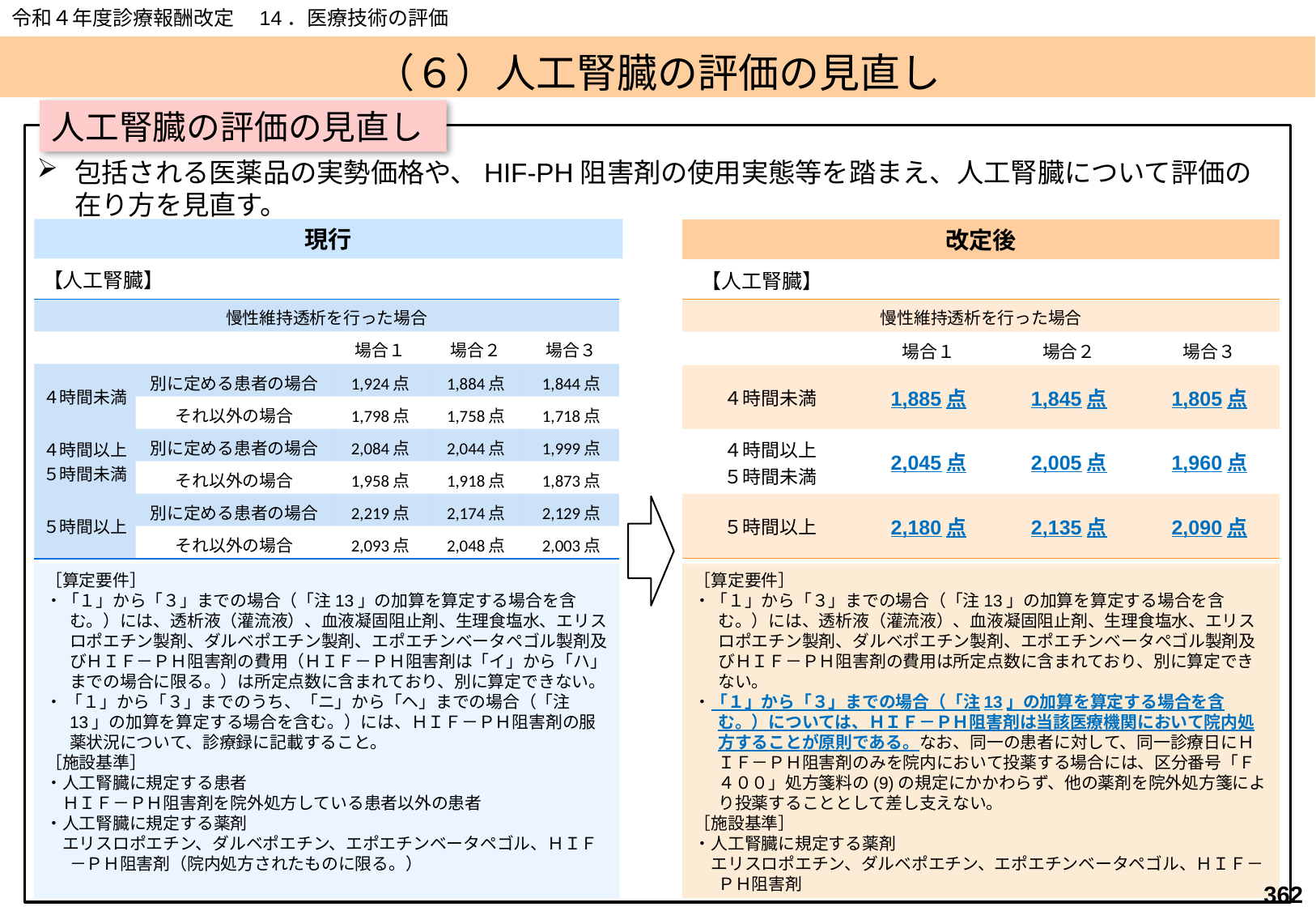

令和４年度診療報酬改定　14．医療技術の評価

# （６）人工腎臓の評価の見直し
人工腎臓の評価の見直し

包括される医薬品の実勢価格や、HIF-PH阻害剤の使用実態等を踏まえ、人工腎臓について評価の在り方を見直す。
現行
改定後
【人工腎臓】
【人工腎臓】
| 慢性維持透析を行った場合 |  |  |  |
| --- | --- | --- | --- |
|  | 場合１ | 場合２ | 場合３ |
| ４時間未満 | 1,885点 | 1,845点 | 1,805点 |
| ４時間以上 ５時間未満 | 2,045点 | 2,005点 | 1,960点 |
| ５時間以上 | 2,180点 | 2,135点 | 2,090点 |
| 慢性維持透析を行った場合 |  |  |  |  |
| --- | --- | --- | --- | --- |
|  |  | 場合１ | 場合２ | 場合３ |
| ４時間未満 | 別に定める患者の場合 | 1,924点 | 1,884点 | 1,844点 |
|  | それ以外の場合 | 1,798点 | 1,758点 | 1,718点 |
| ４時間以上 ５時間未満 | 別に定める患者の場合 | 2,084点 | 2,044点 | 1,999点 |
|  | それ以外の場合 | 1,958点 | 1,918点 | 1,873点 |
| ５時間以上 | 別に定める患者の場合 | 2,219点 | 2,174点 | 2,129点 |
|  | それ以外の場合 | 2,093点 | 2,048点 | 2,003点 |

［算定要件］
・「１」から「３」までの場合（「注13」の加算を算定する場合を含む。）には、透析液（灌流液）、血液凝固阻止剤、生理食塩水、エリスロポエチン製剤、ダルベポエチン製剤、エポエチンベータペゴル製剤及びＨＩＦ－ＰＨ阻害剤の費用（ＨＩＦ－ＰＨ阻害剤は「イ」から「ハ」までの場合に限る。）は所定点数に含まれており、別に算定できない。
・ 「１」から「３」までのうち、「ニ」から「ヘ」までの場合（「注13」の加算を算定する場合を含む。）には、ＨＩＦ－ＰＨ阻害剤の服薬状況について、診療録に記載すること。
［施設基準］
・人工腎臓に規定する患者
　ＨＩＦ－ＰＨ阻害剤を院外処方している患者以外の患者
・人工腎臓に規定する薬剤
　エリスロポエチン、ダルベポエチン、エポエチンベータペゴル、ＨＩＦ－ＰＨ阻害剤（院内処方されたものに限る。）

［算定要件］
・「１」から「３」までの場合（「注13」の加算を算定する場合を含む。）には、透析液（灌流液）、血液凝固阻止剤、生理食塩水、エリスロポエチン製剤、ダルベポエチン製剤、エポエチンベータペゴル製剤及びＨＩＦ－ＰＨ阻害剤の費用は所定点数に含まれており、別に算定できない。
・「１」から「３」までの場合（「注13」の加算を算定する場合を含む。）については、ＨＩＦ－ＰＨ阻害剤は当該医療機関において院内処方することが原則である。なお、同一の患者に対して、同一診療日にＨＩＦ－ＰＨ阻害剤のみを院内において投薬する場合には、区分番号「Ｆ４００」処方箋料の(9)の規定にかかわらず、他の薬剤を院外処方箋により投薬することとして差し支えない。
［施設基準］
・人工腎臓に規定する薬剤
　エリスロポエチン、ダルベポエチン、エポエチンベータペゴル、ＨＩＦ－ＰＨ阻害剤
362